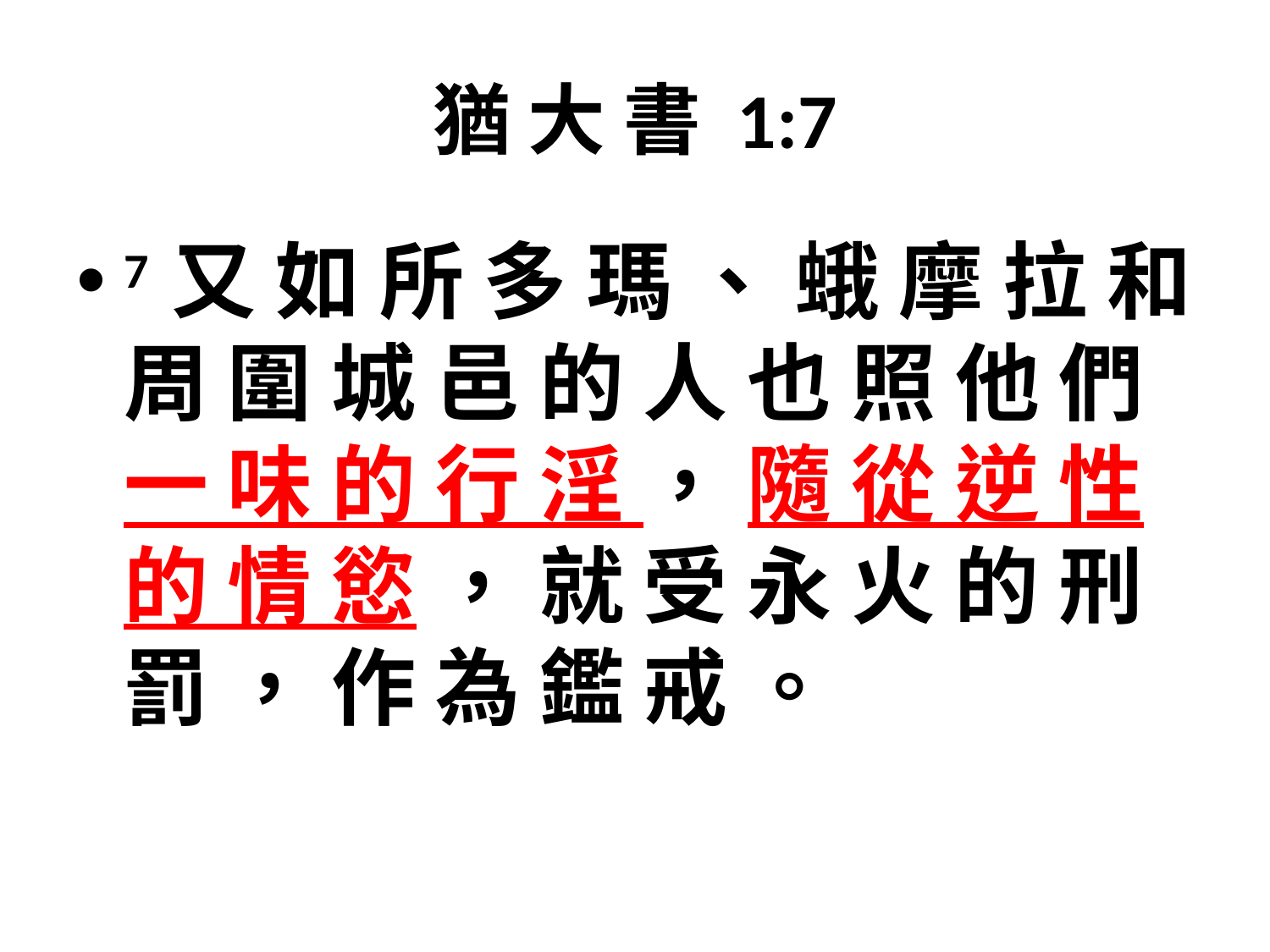

# 猶 大 書 1:7
7 又 如 所 多 瑪 、 蛾 摩 拉 和 周 圍 城 邑 的 人 也 照 他 們 一 味 的 行 淫 ， 隨 從 逆 性 的 情 慾 ， 就 受 永 火 的 刑 罰 ， 作 為 鑑 戒 。